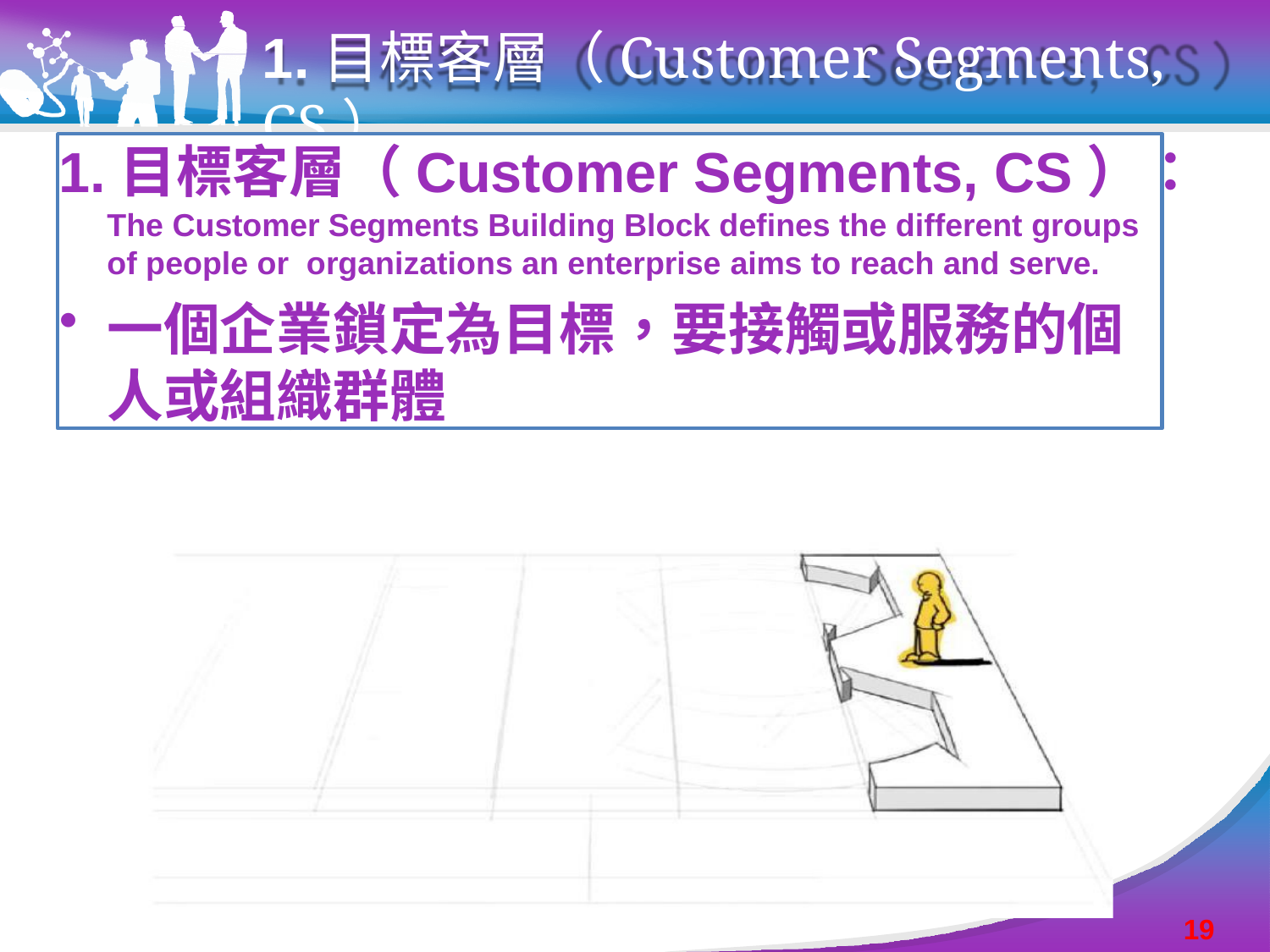

# 1.目標客層（Customer Segments, CS）

1.目標客層（Customer Segments, CS）：
The Customer Segments Building Block defines the different groups of people or  organizations an enterprise aims to reach and serve.
一個企業鎖定為目標，要接觸或服務的個 人或組織群體

19